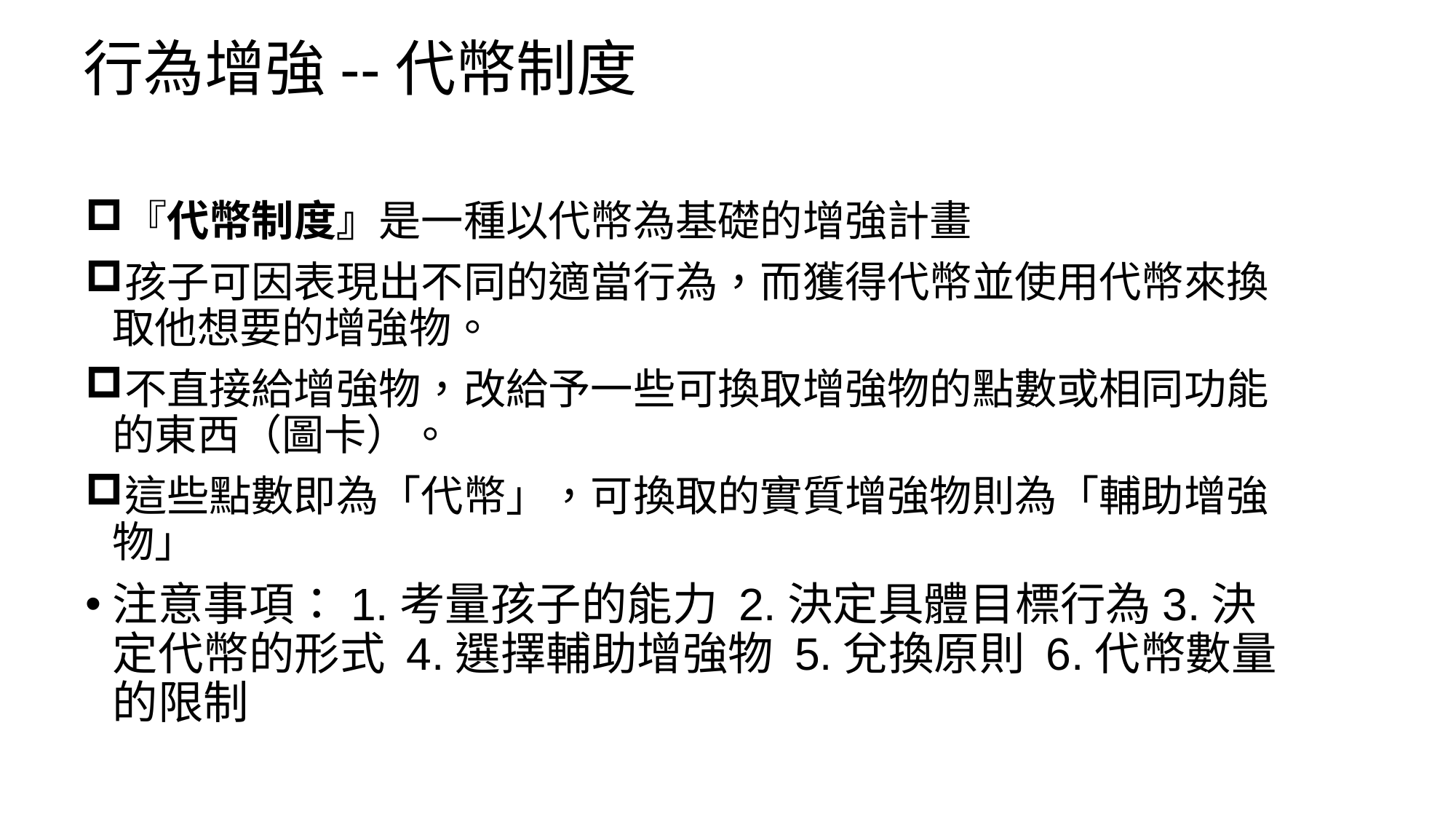

# 行為增強--代幣制度
『代幣制度』是一種以代幣為基礎的增強計畫
孩子可因表現出不同的適當行為，而獲得代幣並使用代幣來換取他想要的增強物。
不直接給增強物，改給予一些可換取增強物的點數或相同功能的東西（圖卡）。
這些點數即為「代幣」，可換取的實質增強物則為「輔助增強物」
注意事項：1.考量孩子的能力 2.決定具體目標行為3.決定代幣的形式 4.選擇輔助增強物 5.兌換原則 6.代幣數量的限制